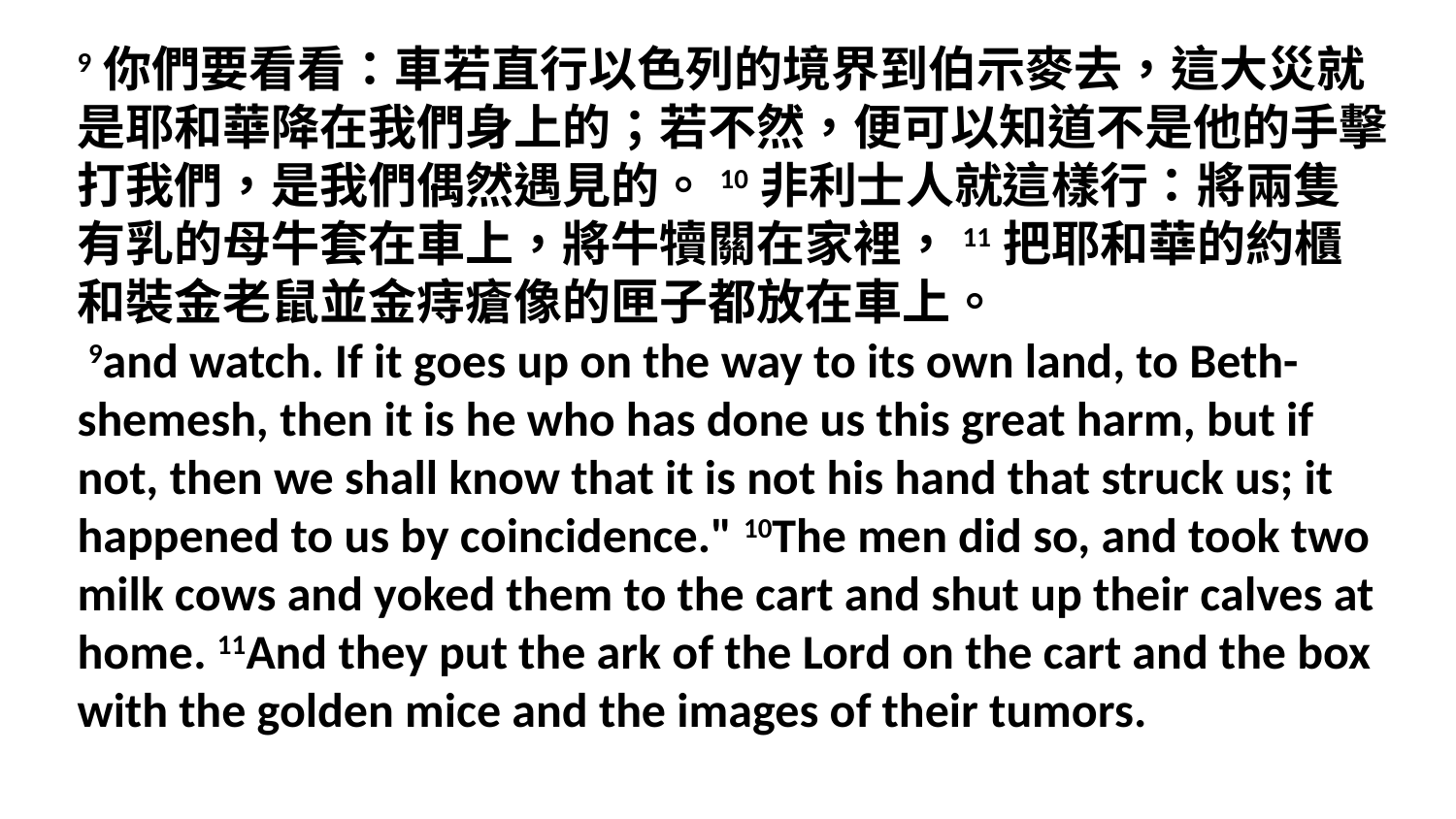

9你們要看看：車若直行以色列的境界到伯示麥去，這大災就是耶和華降在我們身上的；若不然，便可以知道不是他的手擊打我們，是我們偶然遇見的。10非利士人就這樣行：將兩隻有乳的母牛套在車上，將牛犢關在家裡，11把耶和華的約櫃和裝金老鼠並金痔瘡像的匣子都放在車上。
 9and watch. If it goes up on the way to its own land, to Beth-shemesh, then it is he who has done us this great harm, but if not, then we shall know that it is not his hand that struck us; it happened to us by coincidence." 10The men did so, and took two milk cows and yoked them to the cart and shut up their calves at home. 11And they put the ark of the Lord on the cart and the box with the golden mice and the images of their tumors.